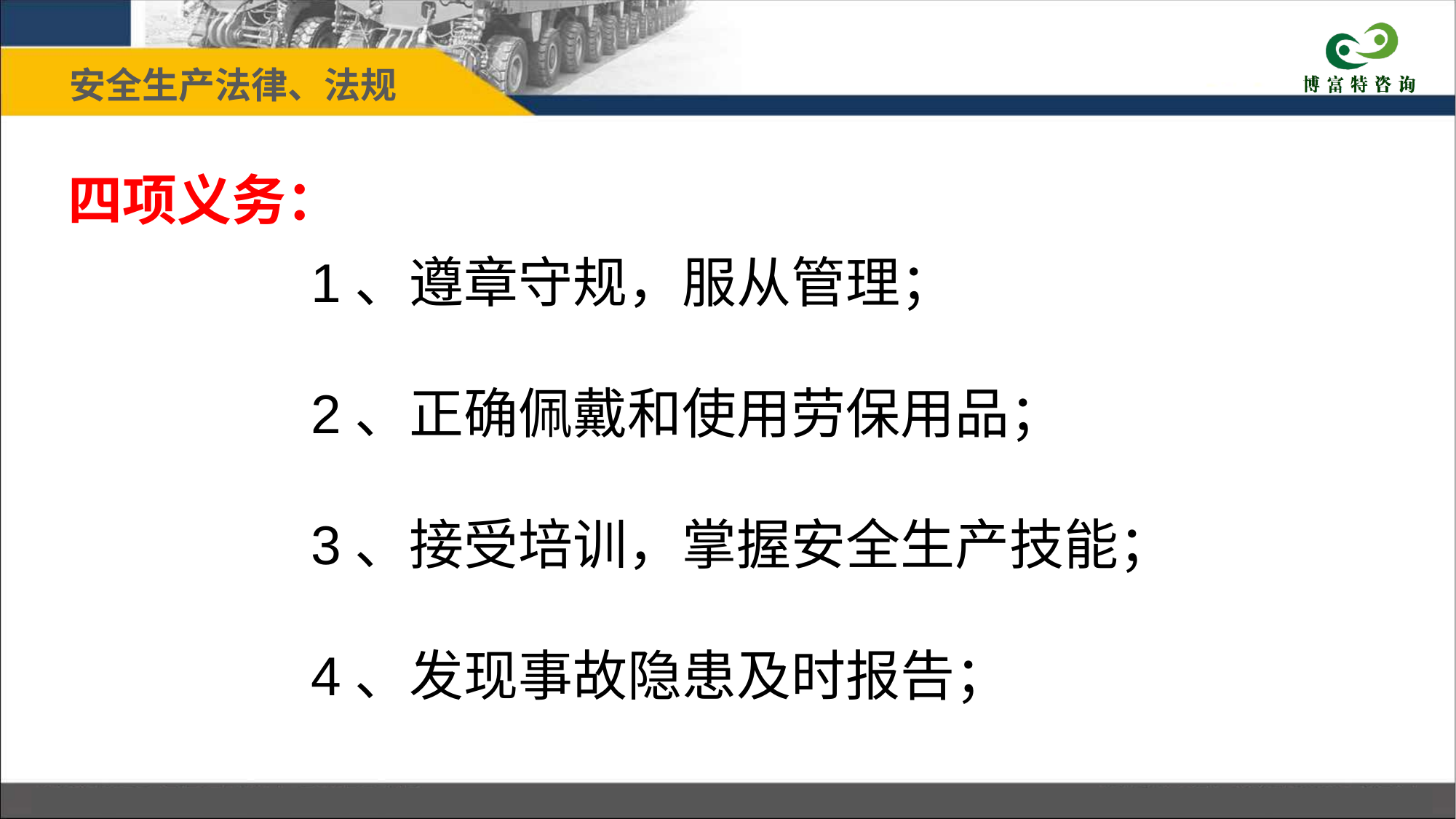

安全生产法律、法规
目   录
四项义务：
1、遵章守规，服从管理；

2、正确佩戴和使用劳保用品；

3、接受培训，掌握安全生产技能；

4、发现事故隐患及时报告；